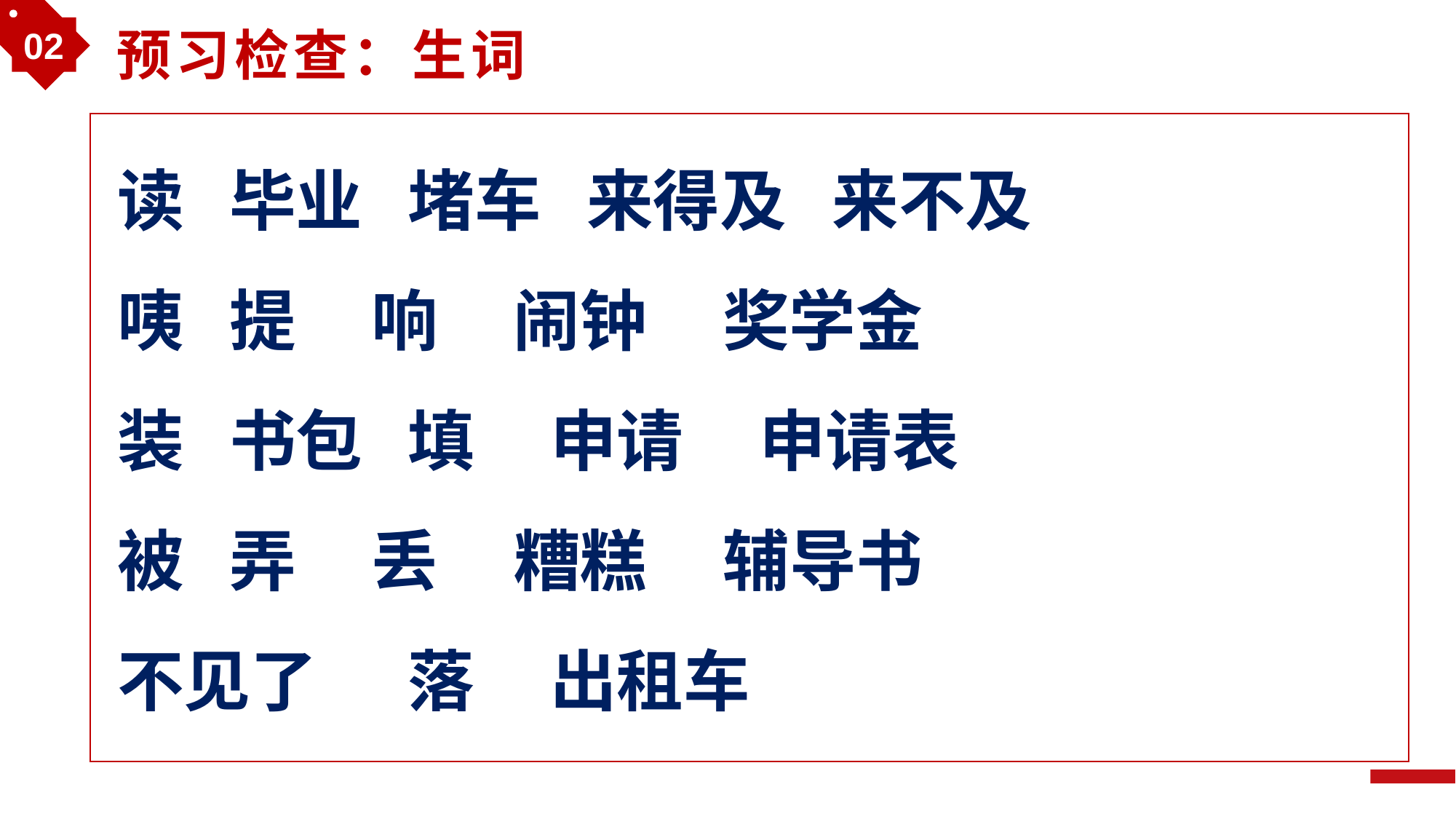

02
预习检查：生词

读   毕业   堵车   来得及   来不及
咦   提     响     闹钟     奖学金
装   书包   填     申请     申请表
被   弄     丢     糟糕     辅导书
不见了      落     出租车